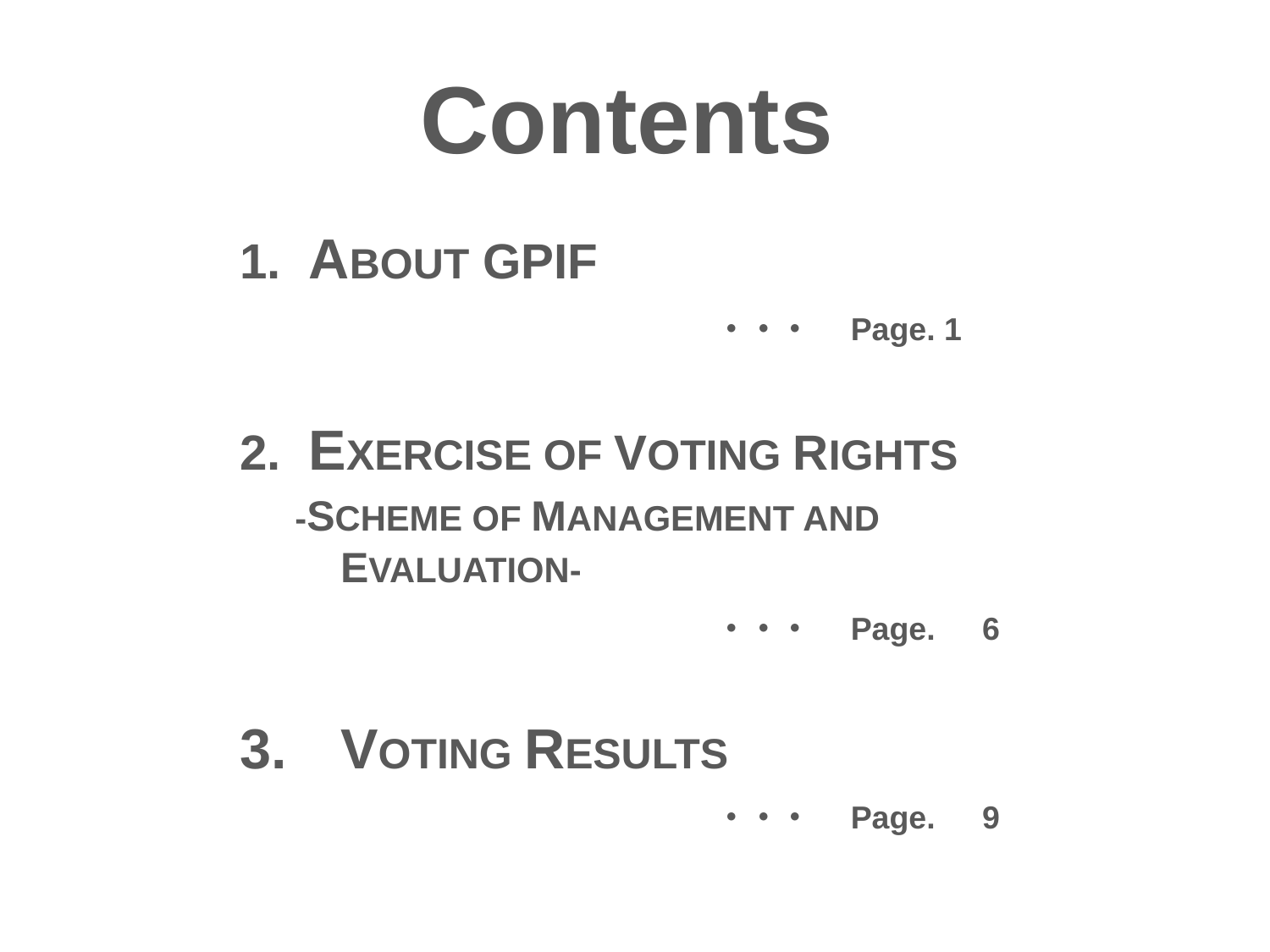

# Contents
1.  ABOUT GPIF

　　　　　　　　　　　　　　　・・・　Page. 1

2.  EXERCISE OF VOTING RIGHTS
    -SCHEME OF MANAGEMENT AND EVALUATION-

　　　　　　　　　　　　　　　・・・　Page.　6

VOTING RESULTS

　　　　　　　　　　　　　　　・・・　Page.　9
1